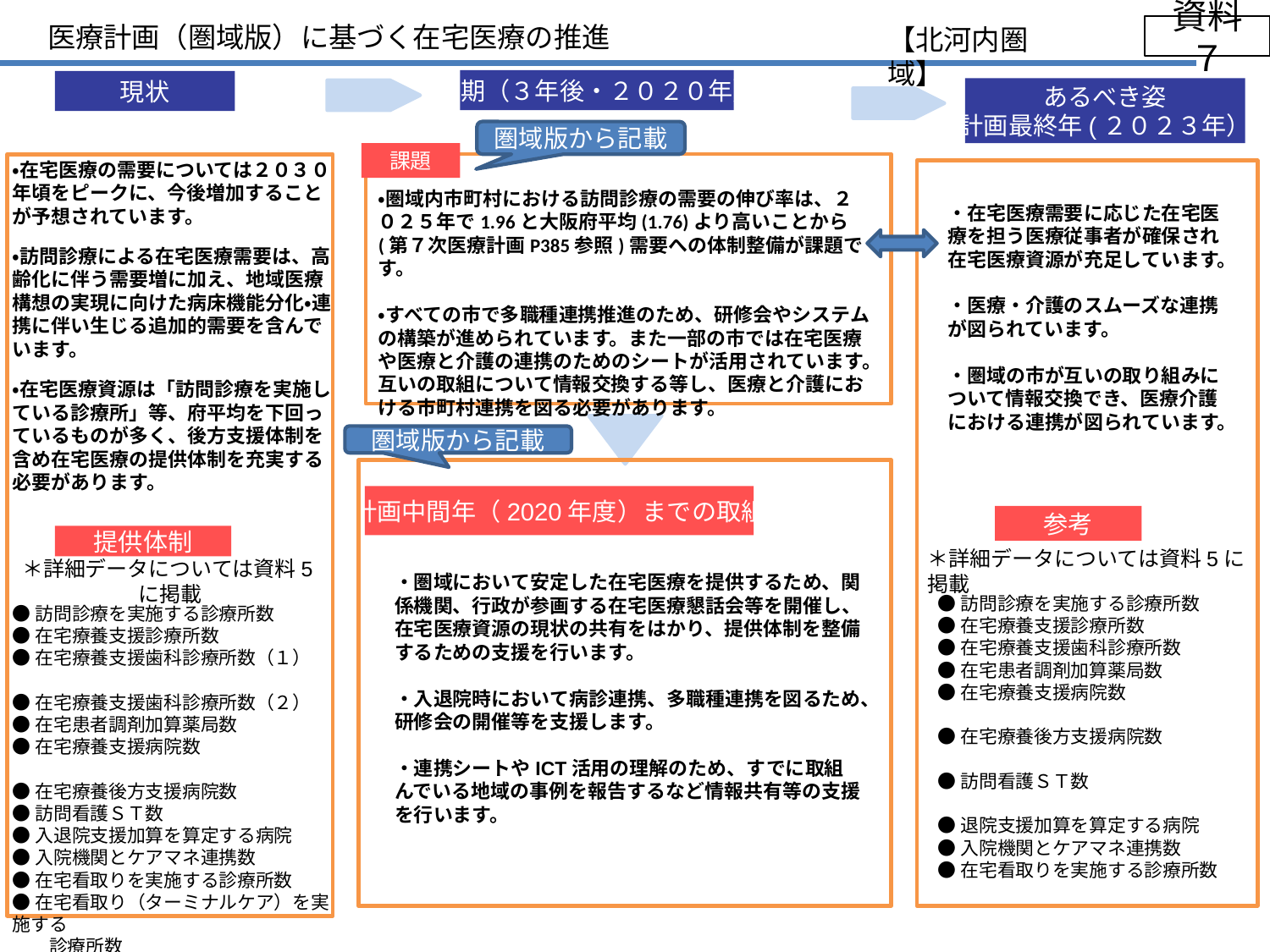

医療計画（圏域版）に基づく在宅医療の推進
【北河内圏域】
資料７

短期（３年後・２０２０年）
現状
あるべき姿
計画最終年(２０２３年）

圏域版から記載
課題

・在宅医療の需要については２０３０年頃をピークに、今後増加することが予想されています。

・訪問診療による在宅医療需要は、高齢化に伴う需要増に加え、地域医療構想の実現に向けた病床機能分化・連携に伴い生じる追加的需要を含んでいます。

・在宅医療資源は「訪問診療を実施している診療所」等、府平均を下回っているものが多く、後方支援体制を含め在宅医療の提供体制を充実する必要があります。

・在宅医療需要に応じた在宅医療を担う医療従事者が確保され在宅医療資源が充足しています。

・医療・介護のスムーズな連携が図られています。

・圏域の市が互いの取り組みについて情報交換でき、医療介護における連携が図られています。
・圏域内市町村における訪問診療の需要の伸び率は、２０２５年で1.96と大阪府平均(1.76)より高いことから(第７次医療計画P385参照)需要への体制整備が課題です。

・すべての市で多職種連携推進のため、研修会やシステムの構築が進められています。また一部の市では在宅医療や医療と介護の連携のためのシートが活用されています。互いの取組について情報交換する等し、医療と介護における市町村連携を図る必要があります。

圏域版から記載

計画中間年（2020年度）までの取組
参考
提供体制
・圏域において安定した在宅医療を提供するため、関係機関、行政が参画する在宅医療懇話会等を開催し、在宅医療資源の現状の共有をはかり、提供体制を整備するための支援を行います。

・入退院時において病診連携、多職種連携を図るため、研修会の開催等を支援します。

・連携シートやICT活用の理解のため、すでに取組んでいる地域の事例を報告するなど情報共有等の支援を行います。
＊詳細データについては資料5に掲載
＊詳細データについては資料5に掲載
●訪問診療を実施する診療所数
●在宅療養支援診療所数
●在宅療養支援歯科診療所数
●在宅患者調剤加算薬局数
●在宅療養支援病院数
●在宅療養後方支援病院数
●訪問看護ＳＴ数
●退院支援加算を算定する病院
●入院機関とケアマネ連携数
●在宅看取りを実施する診療所数
●訪問診療を実施する診療所数
●在宅療養支援診療所数
●在宅療養支援歯科診療所数（１）
●在宅療養支援歯科診療所数（２）
●在宅患者調剤加算薬局数
●在宅療養支援病院数
●在宅療養後方支援病院数
●訪問看護ＳＴ数
●入退院支援加算を算定する病院
●入院機関とケアマネ連携数
●在宅看取りを実施する診療所数
●在宅看取り（ターミナルケア）を実施する
　　診療所数